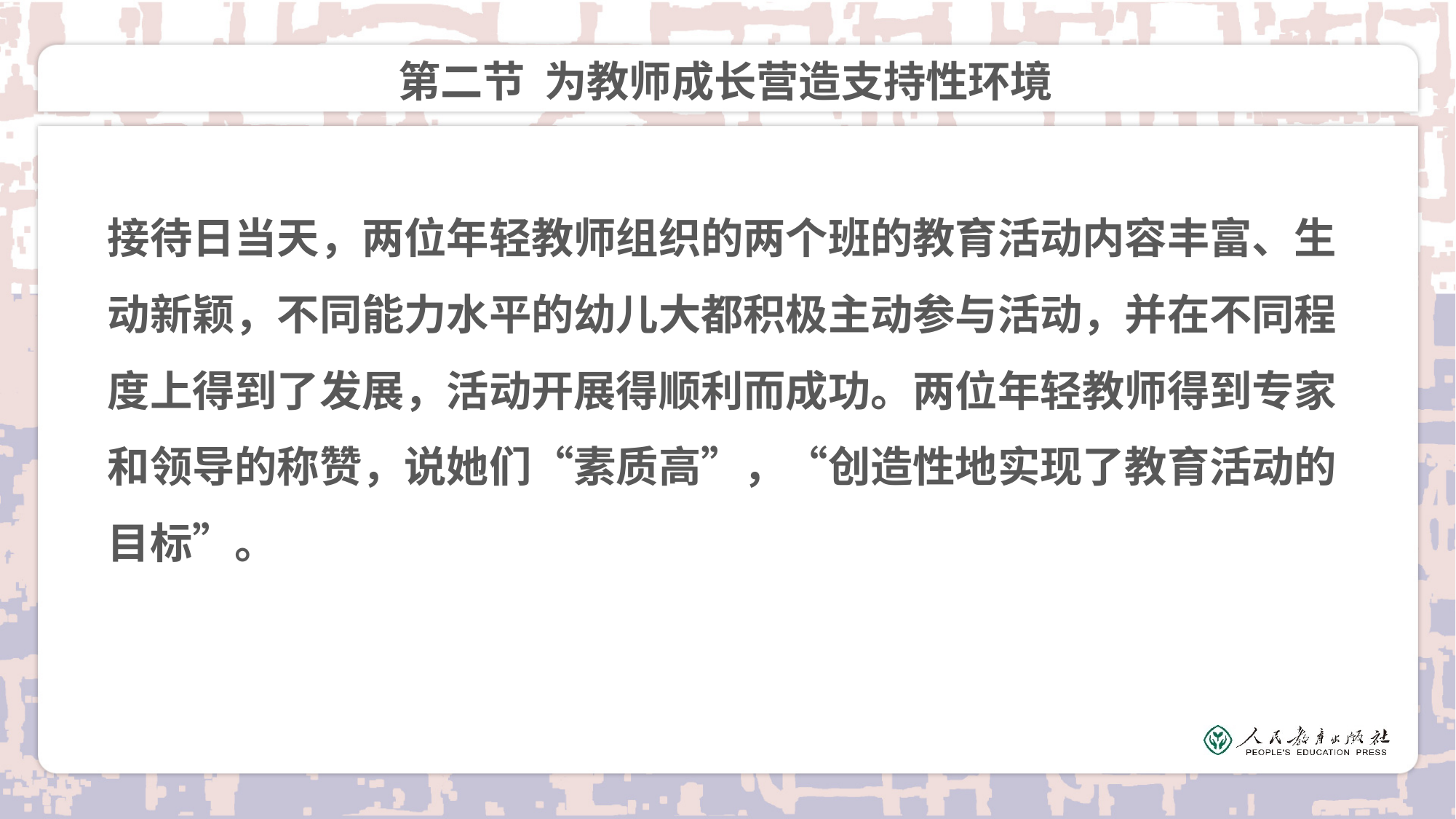

# 第二节  为教师成长营造支持性环境
接待日当天，两位年轻教师组织的两个班的教育活动内容丰富、生动新颖，不同能力水平的幼儿大都积极主动参与活动，并在不同程度上得到了发展，活动开展得顺利而成功。两位年轻教师得到专家和领导的称赞，说她们“素质高”，“创造性地实现了教育活动的目标”。